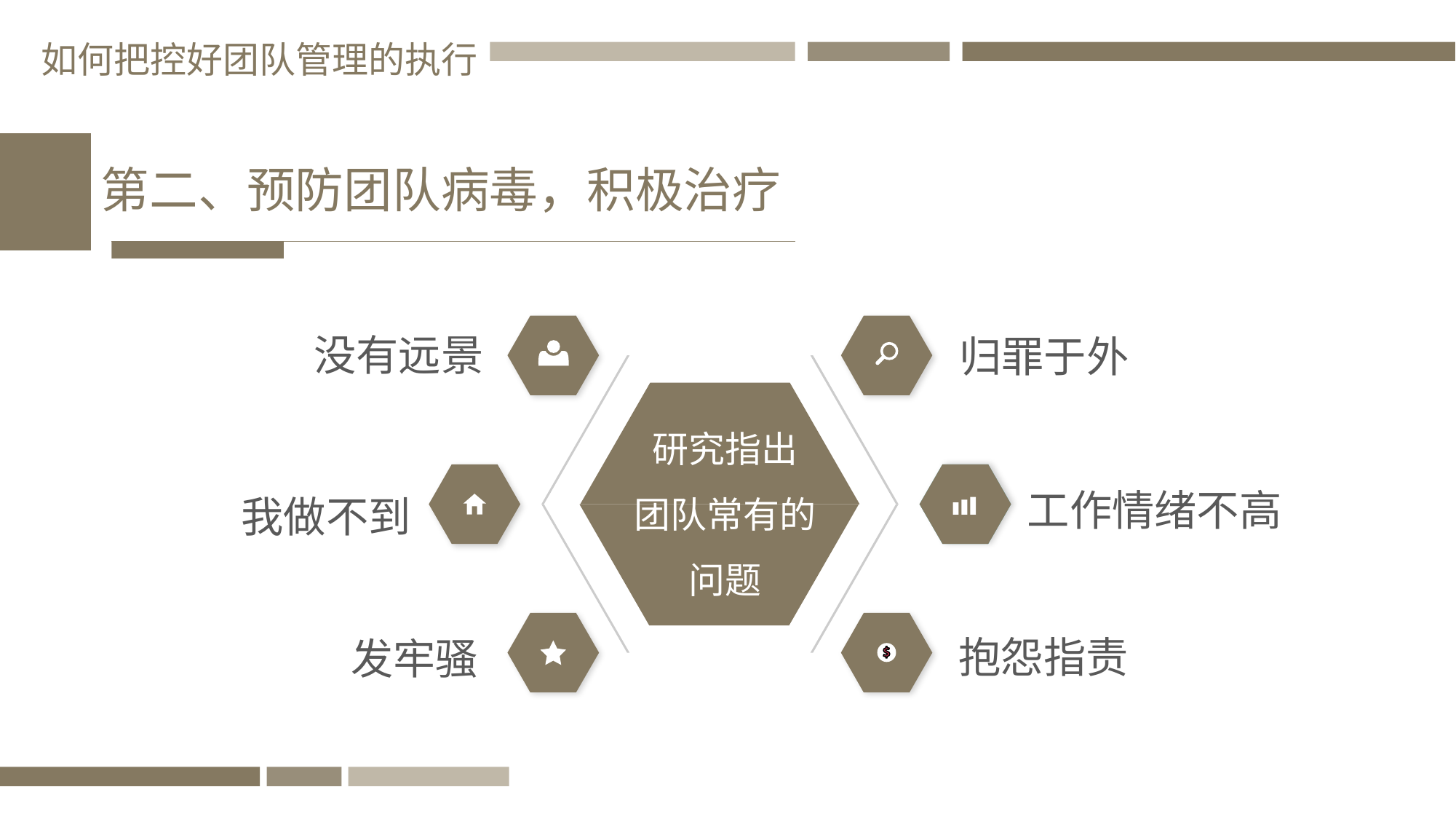

如何把控好团队管理的执行

第二、预防团队病毒，积极治疗

没有远景
归罪于外
研究指出
团队常有的问题
工作情绪不高
我做不到
抱怨指责
发牢骚